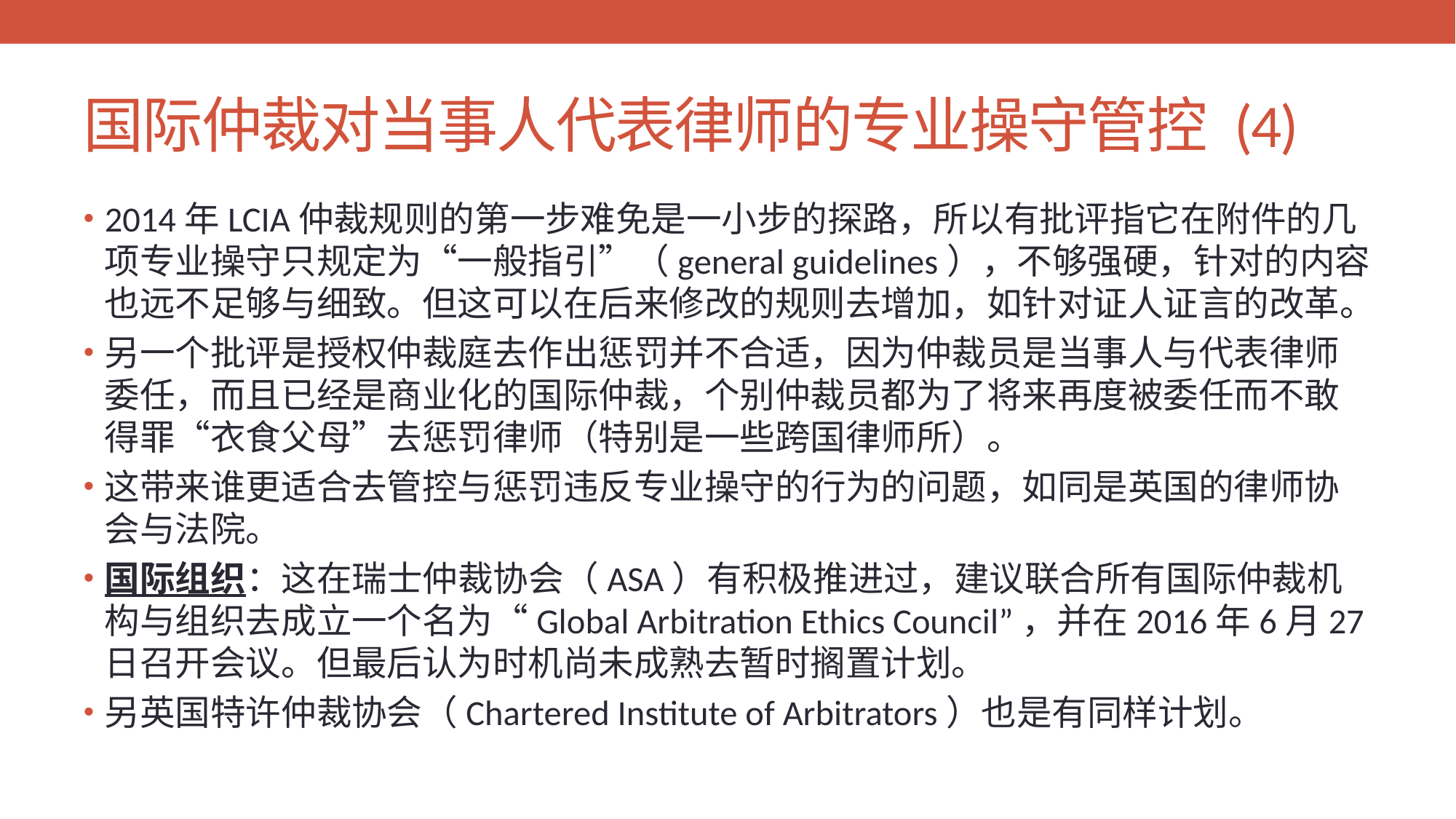

# 国际仲裁对当事人代表律师的专业操守管控 (4)
2014年LCIA仲裁规则的第一步难免是一小步的探路，所以有批评指它在附件的几项专业操守只规定为“一般指引”（general guidelines），不够强硬，针对的内容也远不足够与细致。但这可以在后来修改的规则去增加，如针对证人证言的改革。
另一个批评是授权仲裁庭去作出惩罚并不合适，因为仲裁员是当事人与代表律师委任，而且已经是商业化的国际仲裁，个别仲裁员都为了将来再度被委任而不敢得罪“衣食父母”去惩罚律师（特别是一些跨国律师所）。
这带来谁更适合去管控与惩罚违反专业操守的行为的问题，如同是英国的律师协会与法院。
国际组织：这在瑞士仲裁协会（ASA）有积极推进过，建议联合所有国际仲裁机构与组织去成立一个名为“Global Arbitration Ethics Council”，并在2016年6月27日召开会议。但最后认为时机尚未成熟去暂时搁置计划。
另英国特许仲裁协会（Chartered Institute of Arbitrators）也是有同样计划。